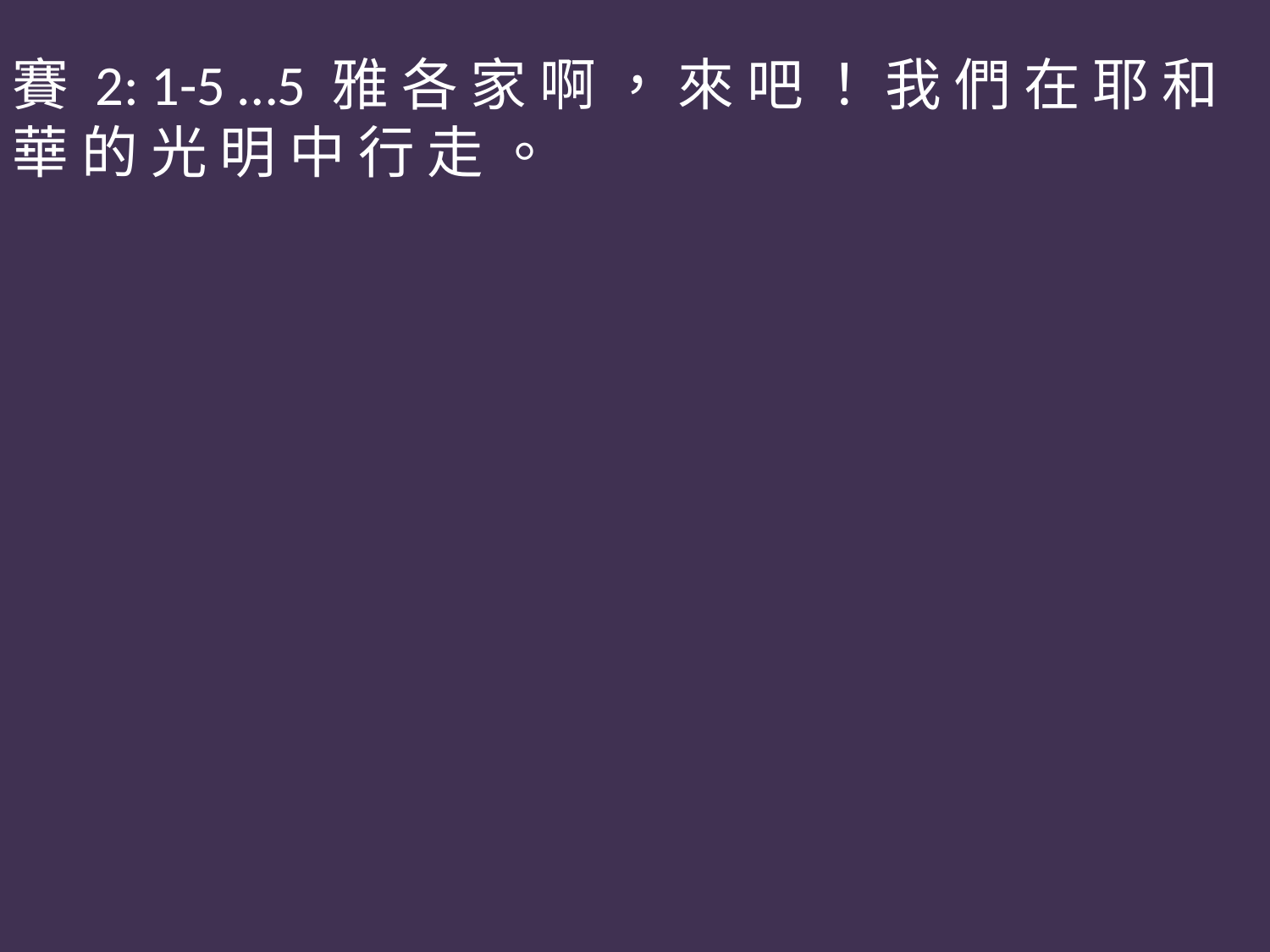

賽 2: 1-5 …5 雅 各 家 啊 ， 來 吧 ！ 我 們 在 耶 和 華 的 光 明 中 行 走 。